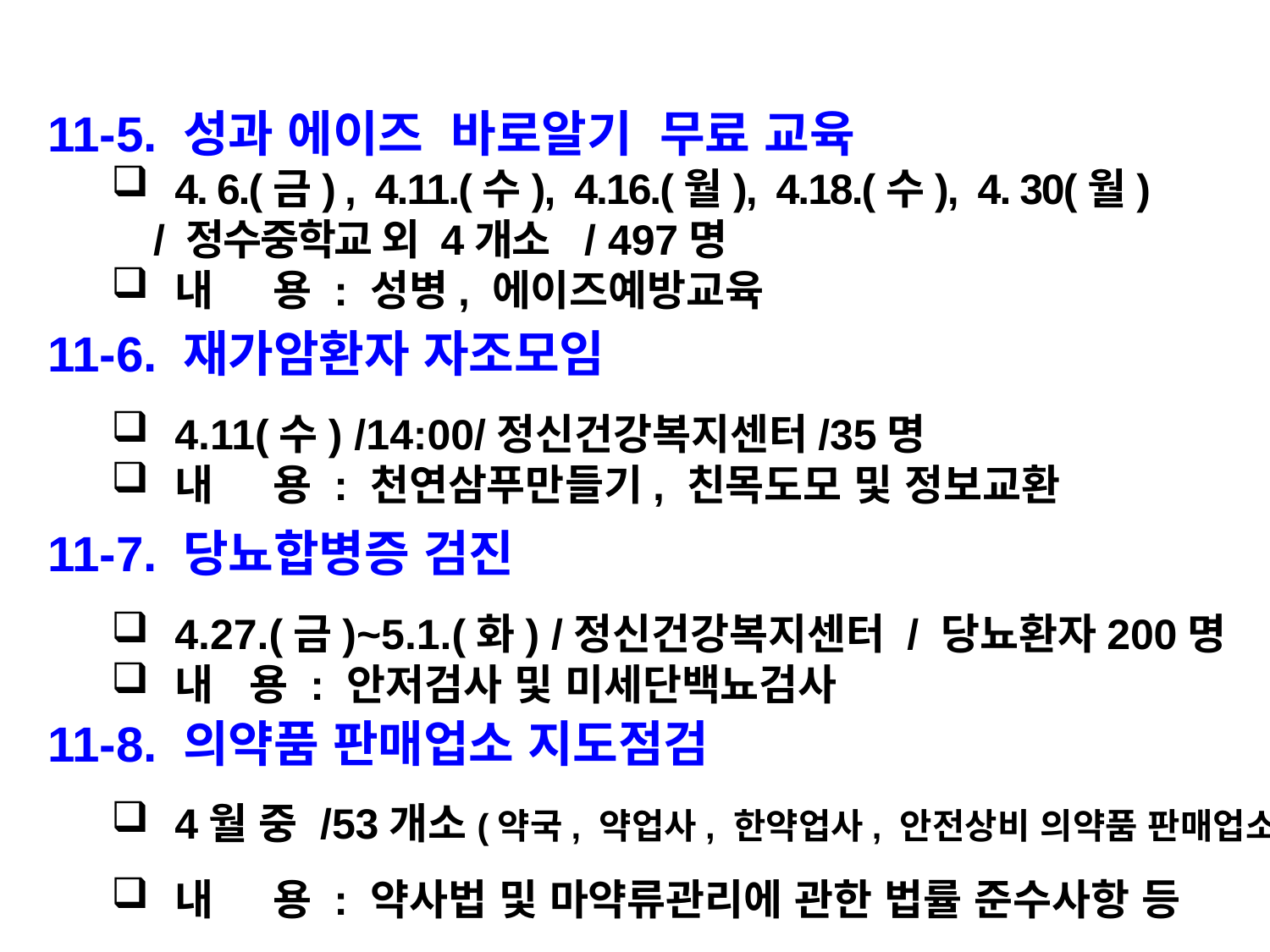

11-5. 성과 에이즈  바로알기  무료 교육
4. 6.(금) ,  4.11.(수),  4.16.(월),  4.18.(수),  4. 30(월)
    / 정수중학교 외 4개소  / 497명
내     용 : 성병, 에이즈예방교육

11-6. 재가암환자 자조모임
4.11(수) /14:00/정신건강복지센터/35명
내     용 : 천연삼푸만들기, 친목도모 및 정보교환

11-7. 당뇨합병증 검진
4.27.(금)~5.1.(화) /정신건강복지센터 / 당뇨환자200명
내   용 : 안저검사 및 미세단백뇨검사

11-8. 의약품 판매업소 지도점검
4월 중 /53개소(약국, 약업사, 한약업사, 안전상비 의약품 판매업소)
내     용 : 약사법 및 마약류관리에 관한 법률 준수사항 등